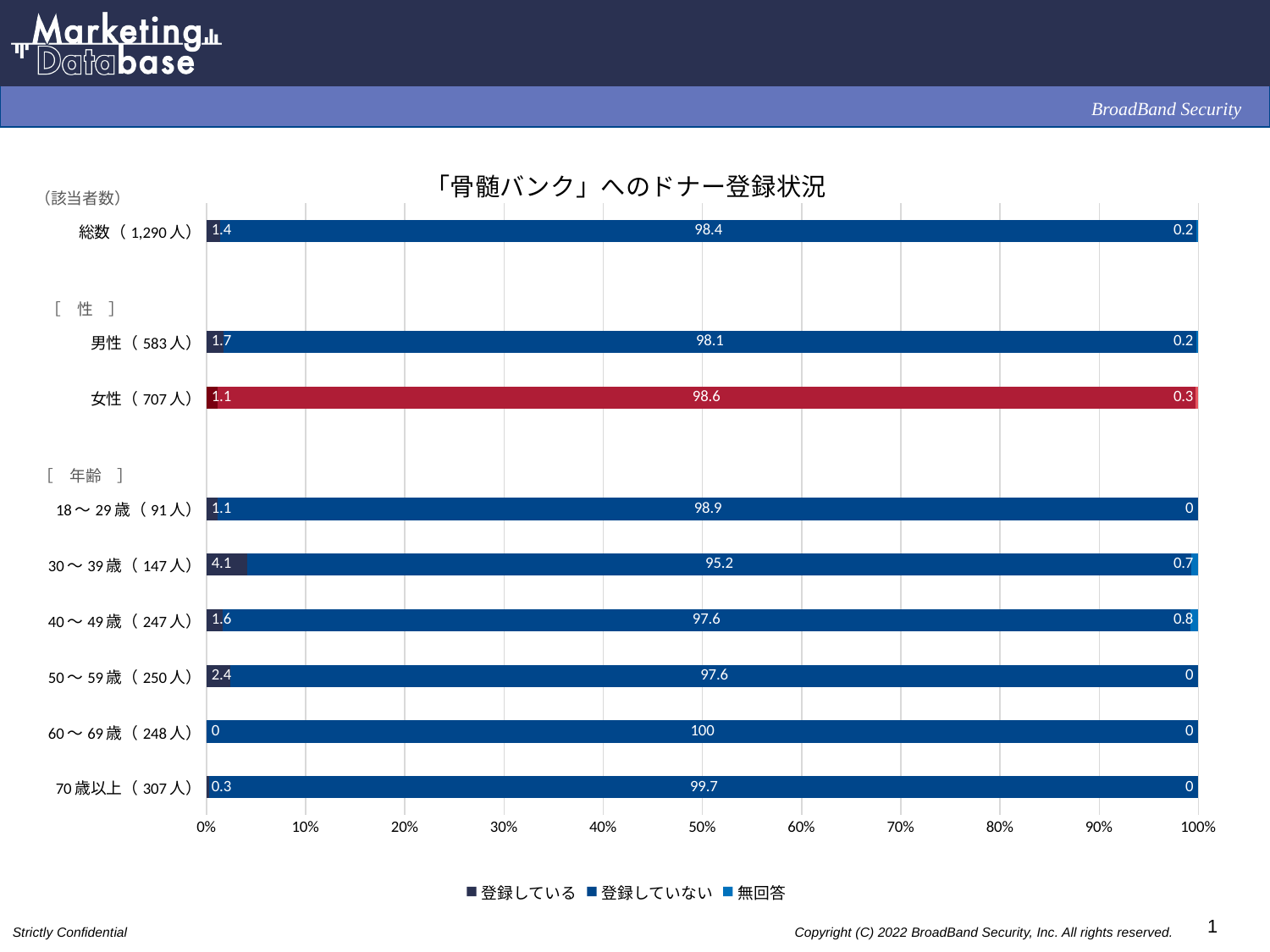

### Chart: 「骨髄バンク」へのドナー登録状況

| Category | 登録している | 登録していない | 無回答 |
|---|---|---|---|
| 総数（1,290人） | 1.4 | 98.4 | 0.2 |
|  | None | None | None |
| 男性（583人） | 1.7 | 98.1 | 0.2 |
| 女性（707人） | 1.1 | 98.6 | 0.3 |
|  | None | None | None |
| 18～29歳（91人） | 1.1 | 98.9 | 0.0 |
| 30～39歳（147人） | 4.1 | 95.2 | 0.7 |
| 40～49歳（247人） | 1.6 | 97.6 | 0.8 |
| 50～59歳（250人） | 2.4 | 97.6 | 0.0 |
| 60～69歳（248人） | 0.0 | 100.0 | 0.0 |
| 70歳以上（307人） | 0.3 | 99.7 | 0.0 |